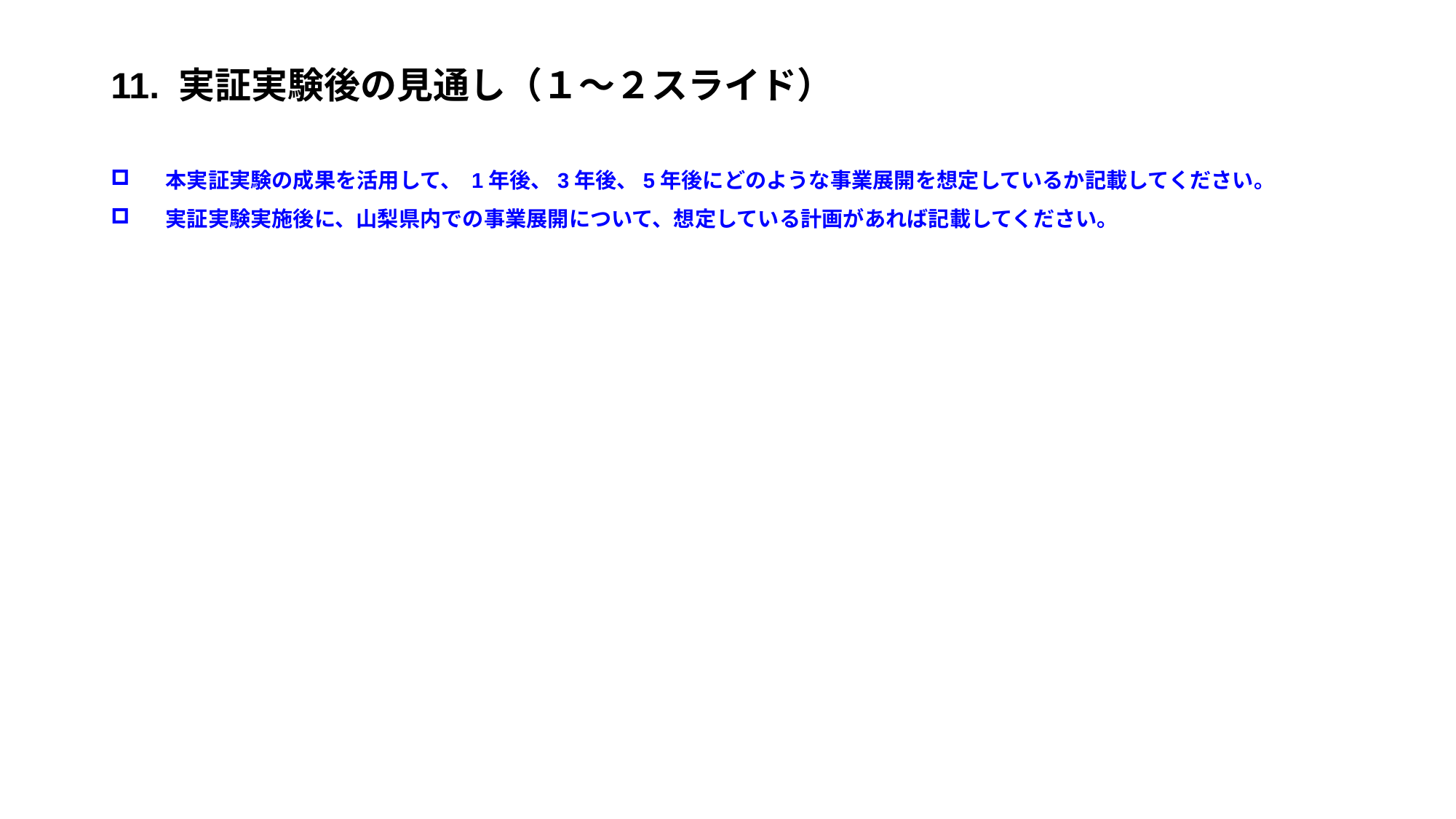

# 11. 実証実験後の見通し（１～２スライド）
本実証実験の成果を活用して、 1年後、3年後、5年後にどのような事業展開を想定しているか記載してください。
実証実験実施後に、山梨県内での事業展開について、想定している計画があれば記載してください。